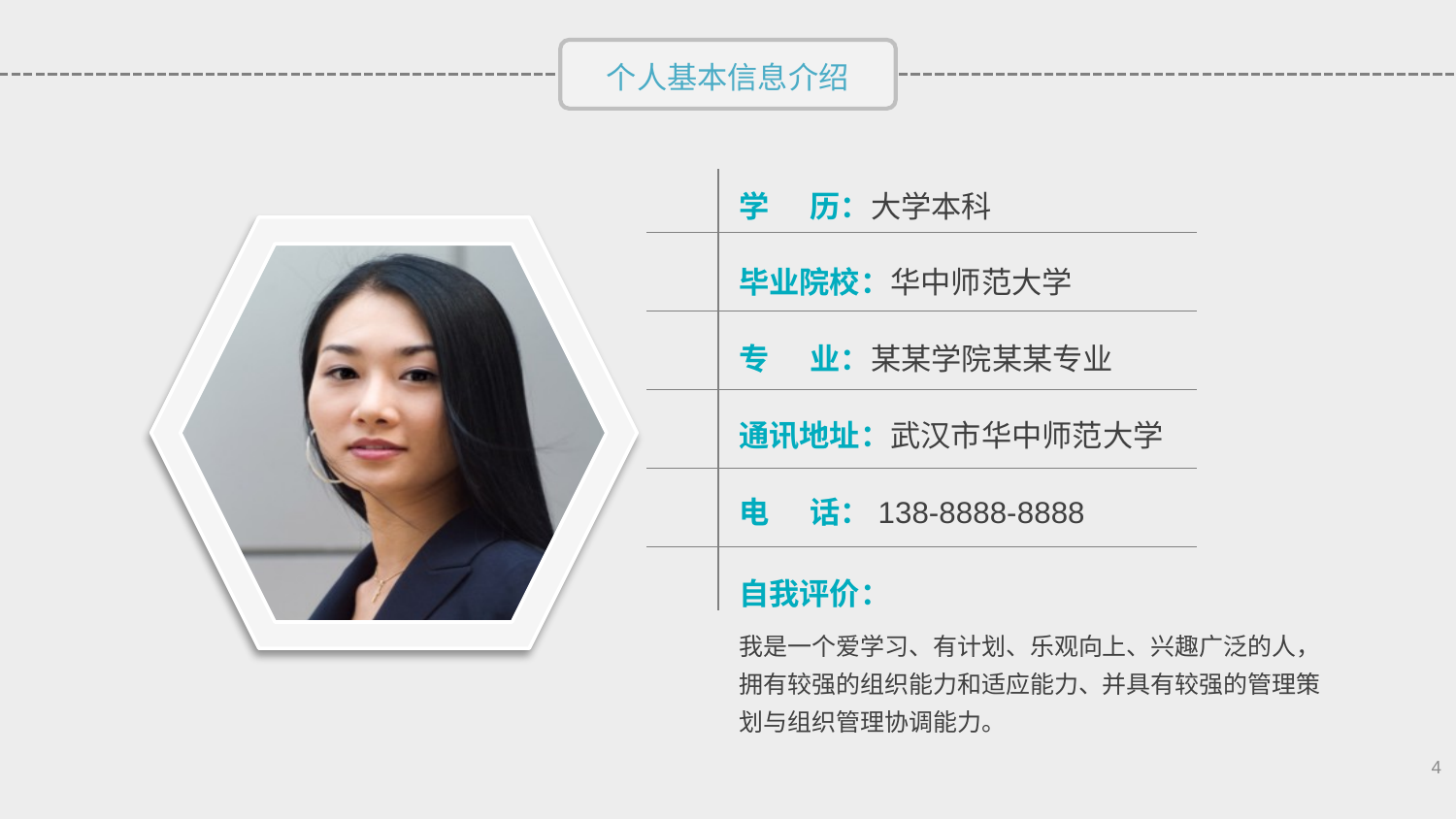

个人基本信息介绍
学      历：大学本科

毕业院校：华中师范大学
专      业：某某学院某某专业
通讯地址：武汉市华中师范大学
电      话：138-8888-8888
自我评价：
我是一个爱学习、有计划、乐观向上、兴趣广泛的人，拥有较强的组织能力和适应能力、并具有较强的管理策划与组织管理协调能力。
4